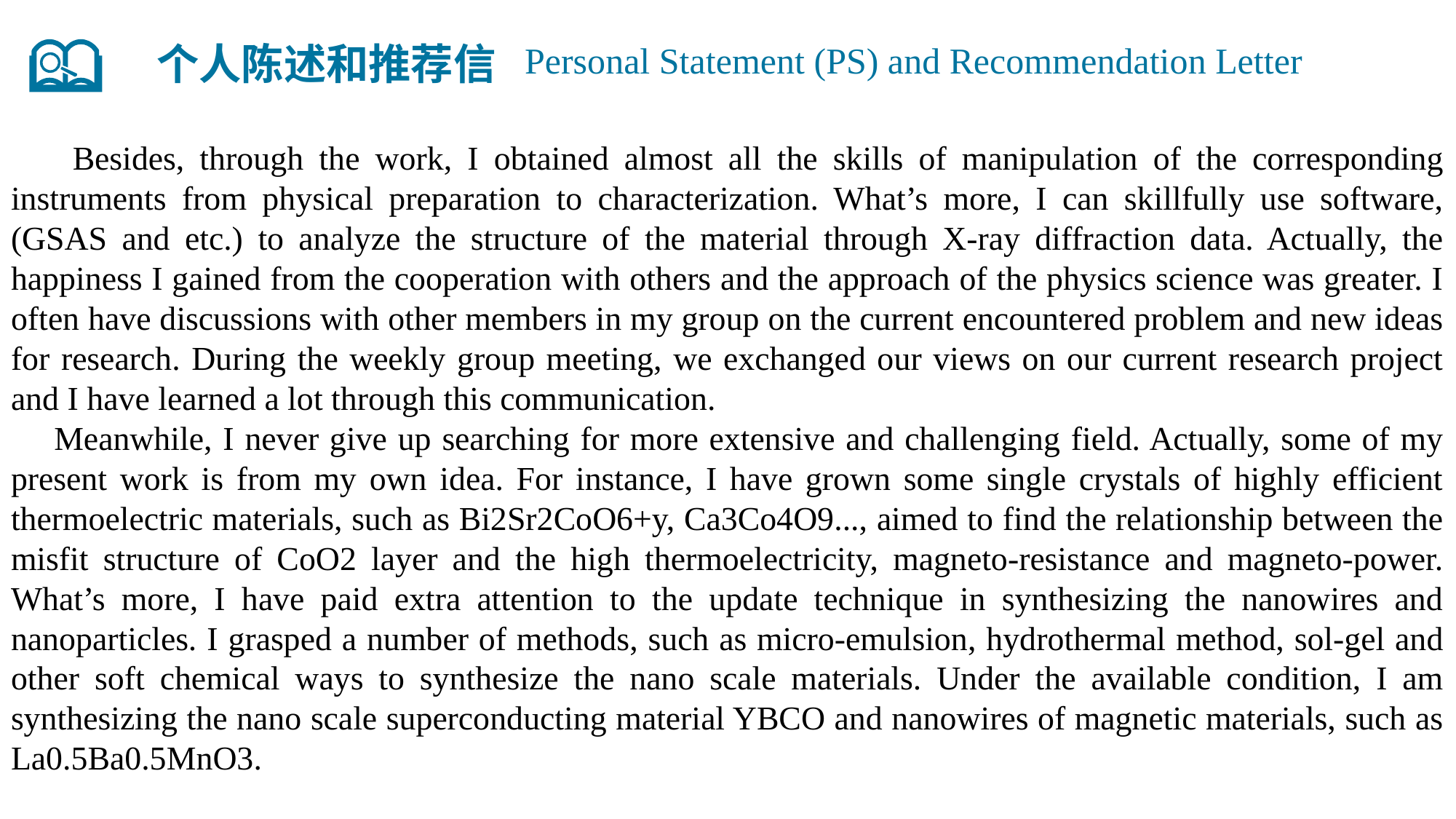

个人陈述和推荐信
Personal Statement (PS) and Recommendation Letter
    Besides, through the work, I obtained almost all the skills of manipulation of the corresponding instruments from physical preparation to characterization. What’s more, I can skillfully use software, (GSAS and etc.) to analyze the structure of the material through X-ray diffraction data. Actually, the happiness I gained from the cooperation with others and the approach of the physics science was greater. I often have discussions with other members in my group on the current encountered problem and new ideas for research. During the weekly group meeting, we exchanged our views on our current research project and I have learned a lot through this communication.
    Meanwhile, I never give up searching for more extensive and challenging field. Actually, some of my present work is from my own idea. For instance, I have grown some single crystals of highly efficient thermoelectric materials, such as Bi2Sr2CoO6+y, Ca3Co4O9..., aimed to find the relationship between the misfit structure of CoO2 layer and the high thermoelectricity, magneto-resistance and magneto-power. What’s more, I have paid extra attention to the update technique in synthesizing the nanowires and nanoparticles. I grasped a number of methods, such as micro-emulsion, hydrothermal method, sol-gel and other soft chemical ways to synthesize the nano scale materials. Under the available condition, I am synthesizing the nano scale superconducting material YBCO and nanowires of magnetic materials, such as La0.5Ba0.5MnO3.